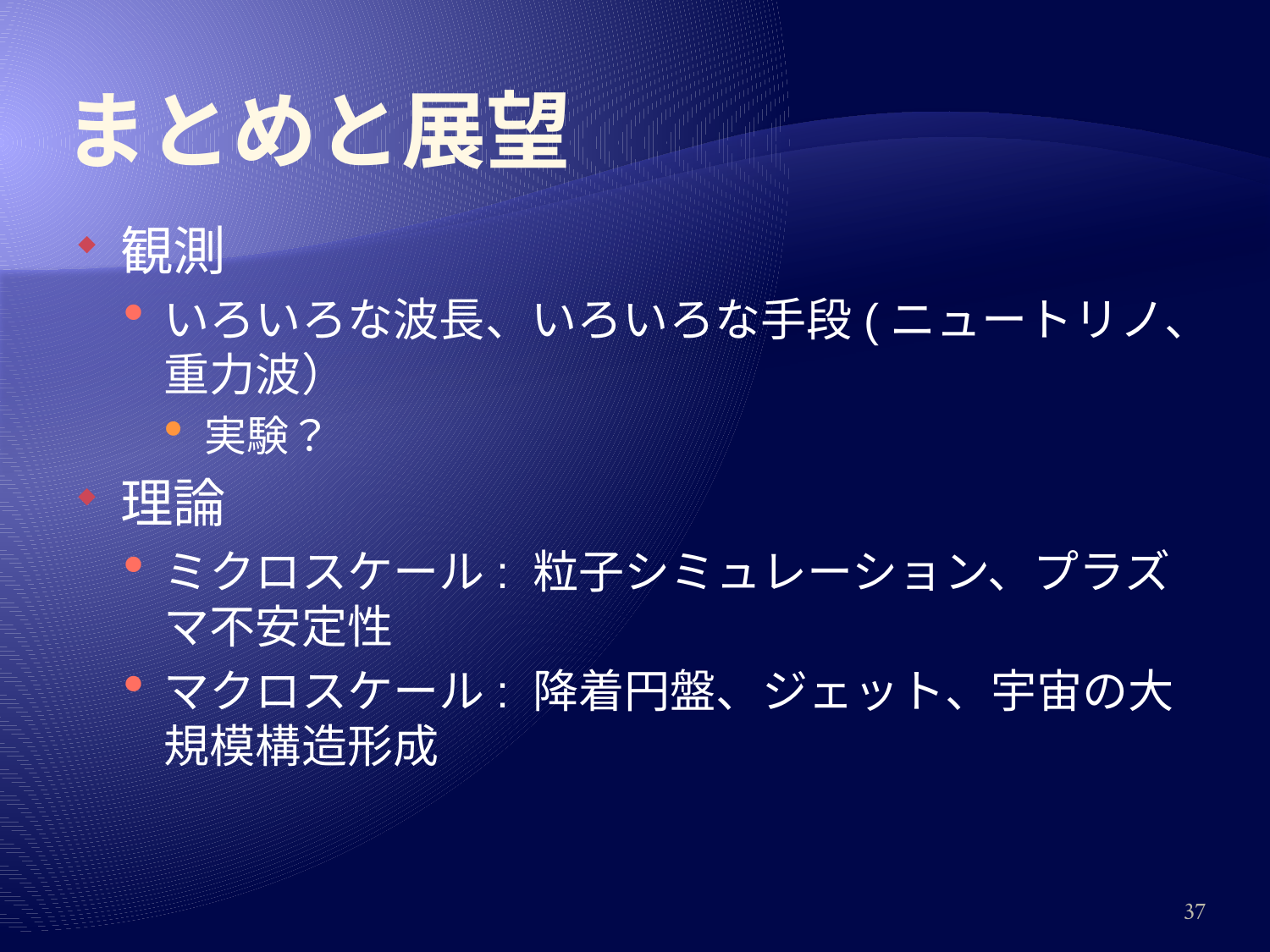

# まとめと展望
観測
いろいろな波長、いろいろな手段(ニュートリノ、重力波）
実験？
理論
ミクロスケール: 粒子シミュレーション、プラズマ不安定性
マクロスケール: 降着円盤、ジェット、宇宙の大規模構造形成

37